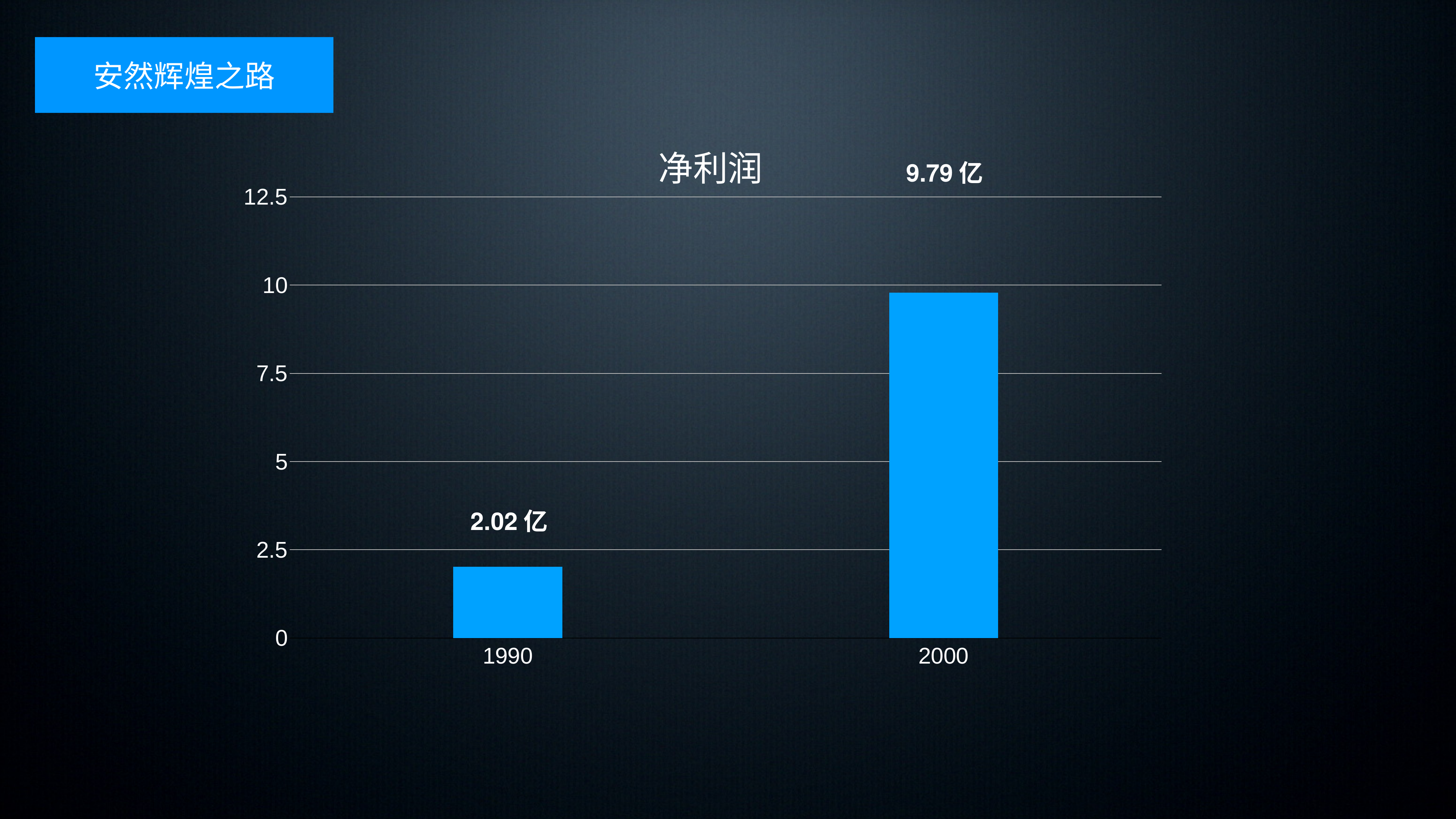

安然辉煌之路

### Chart: 净利润

| Category | 区域 1 |
|---|---|
| 1990 | 2.02 |
| 2000 | 9.79 |
9.79亿
2.02亿